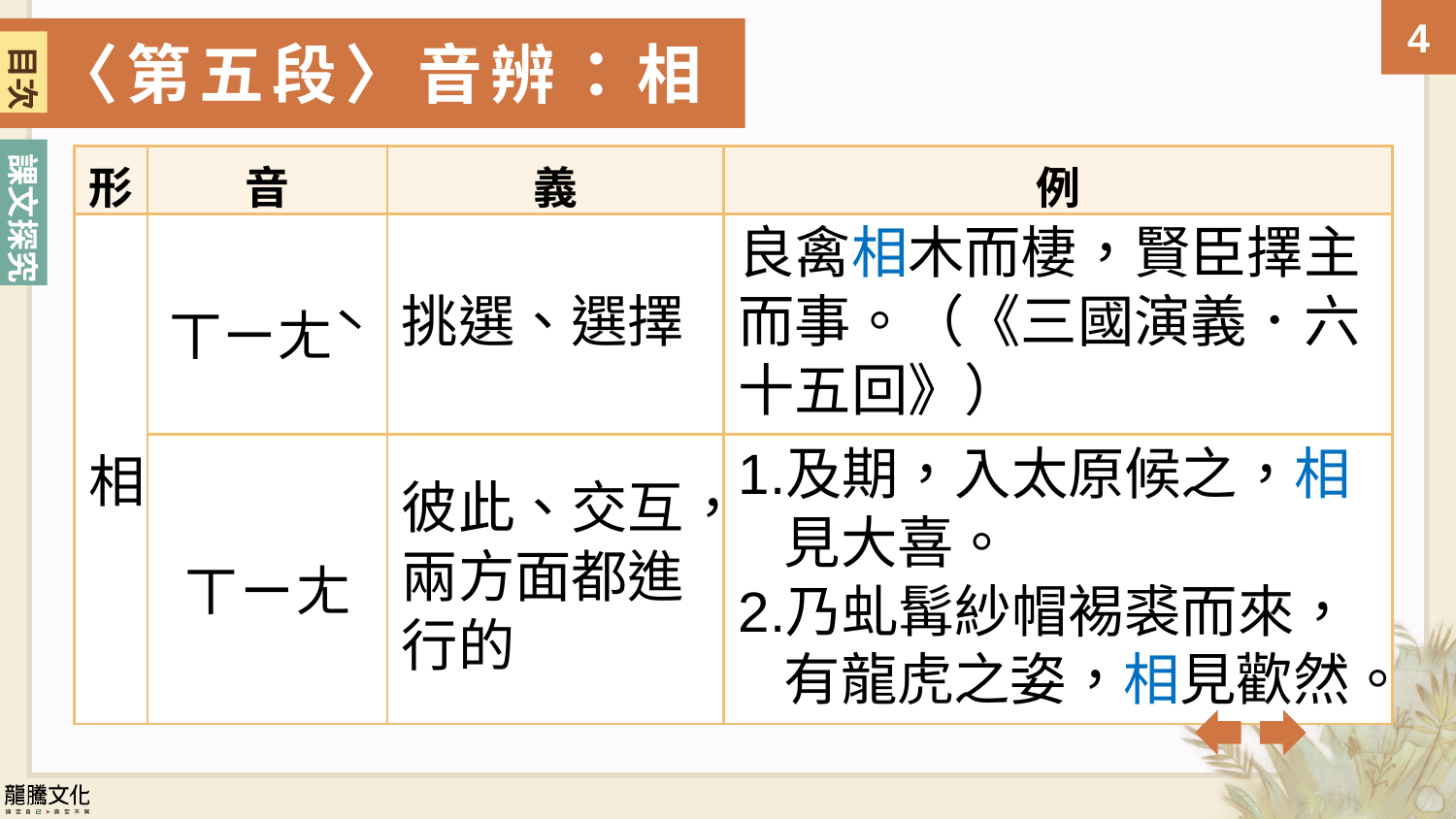

目次

〈第五段〉音辨：相
目次
| 形 | 音 | 義 | 例 |
| --- | --- | --- | --- |
| 相 | ㄒㄧㄤˋ | 挑選、選擇 | 良禽相木而棲，賢臣擇主而事。（《三國演義．六十五回》） |
|  | ㄒㄧㄤ | 彼此、交互，兩方面都進行的 | 及期，入太原候之，相見大喜。 乃虬髯紗帽裼裘而來，有龍虎之姿，相見歡然。 |